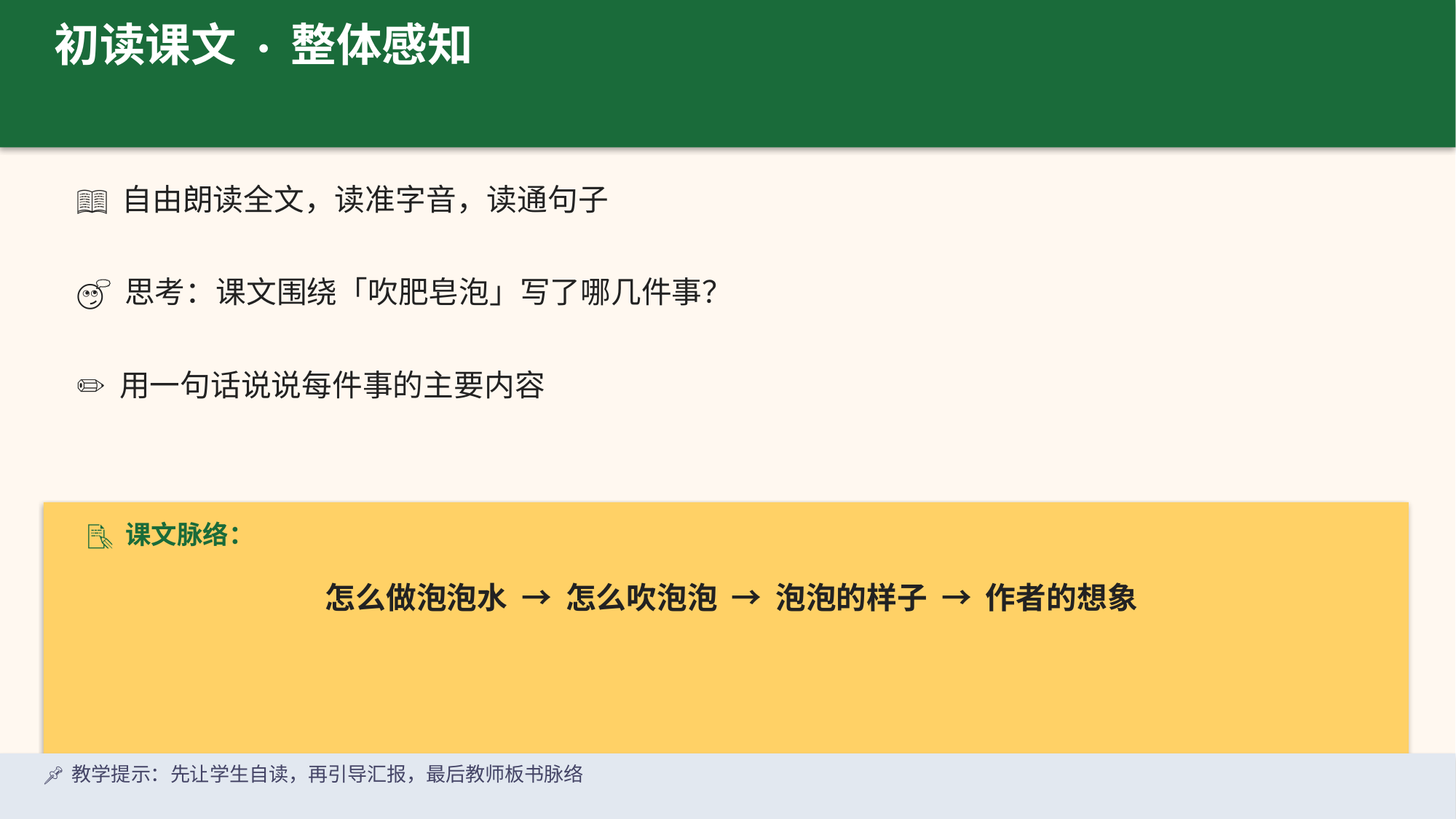

初读课文 · 整体感知
📖 自由朗读全文，读准字音，读通句子
🤔 思考：课文围绕「吹肥皂泡」写了哪几件事？
✏️ 用一句话说说每件事的主要内容

📝 课文脉络：
怎么做泡泡水  →  怎么吹泡泡  →  泡泡的样子  →  作者的想象

📌 教学提示：先让学生自读，再引导汇报，最后教师板书脉络